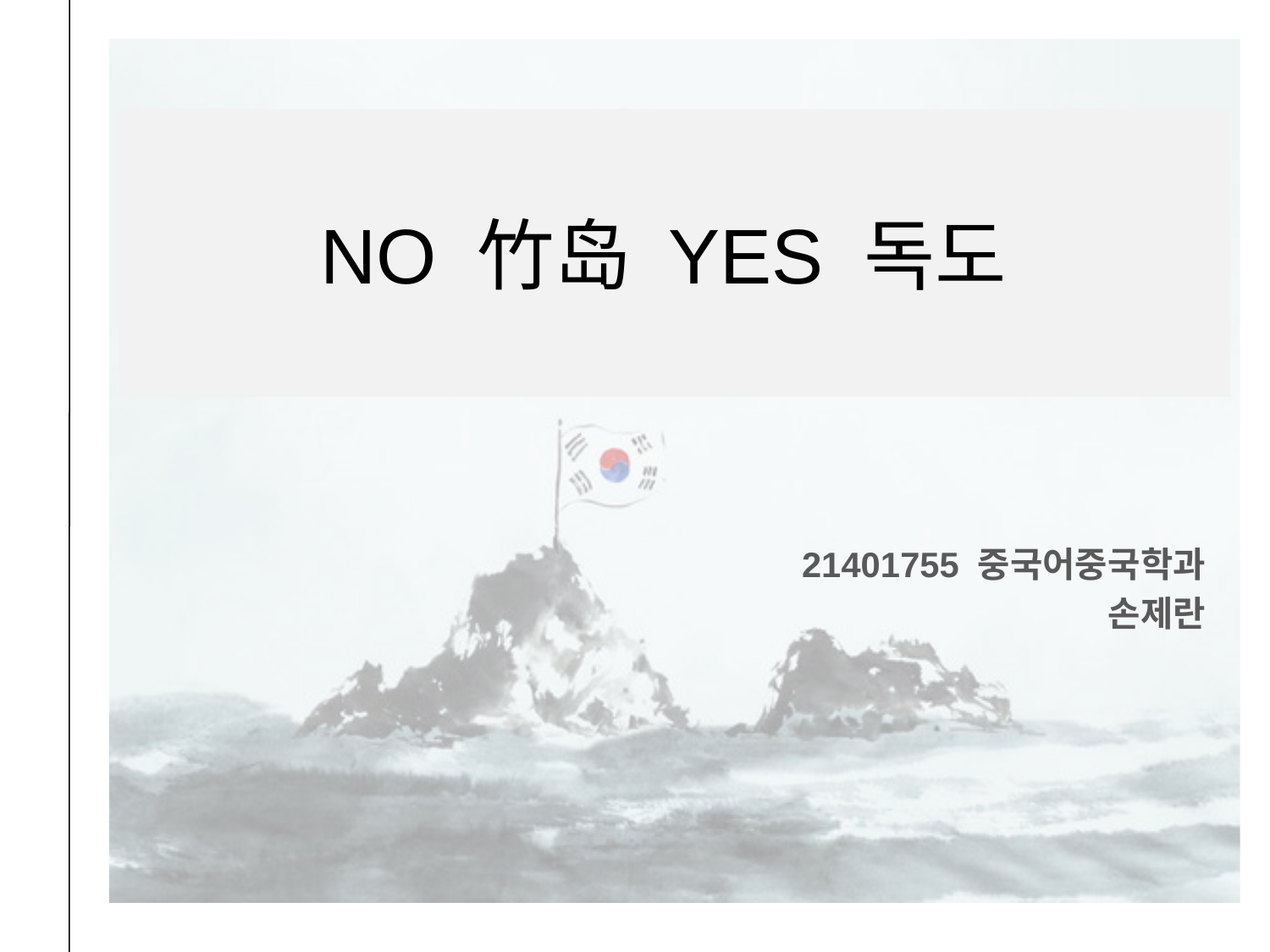

NO 竹岛 YES 독도
#
21401755 중국어중국학과
손제란